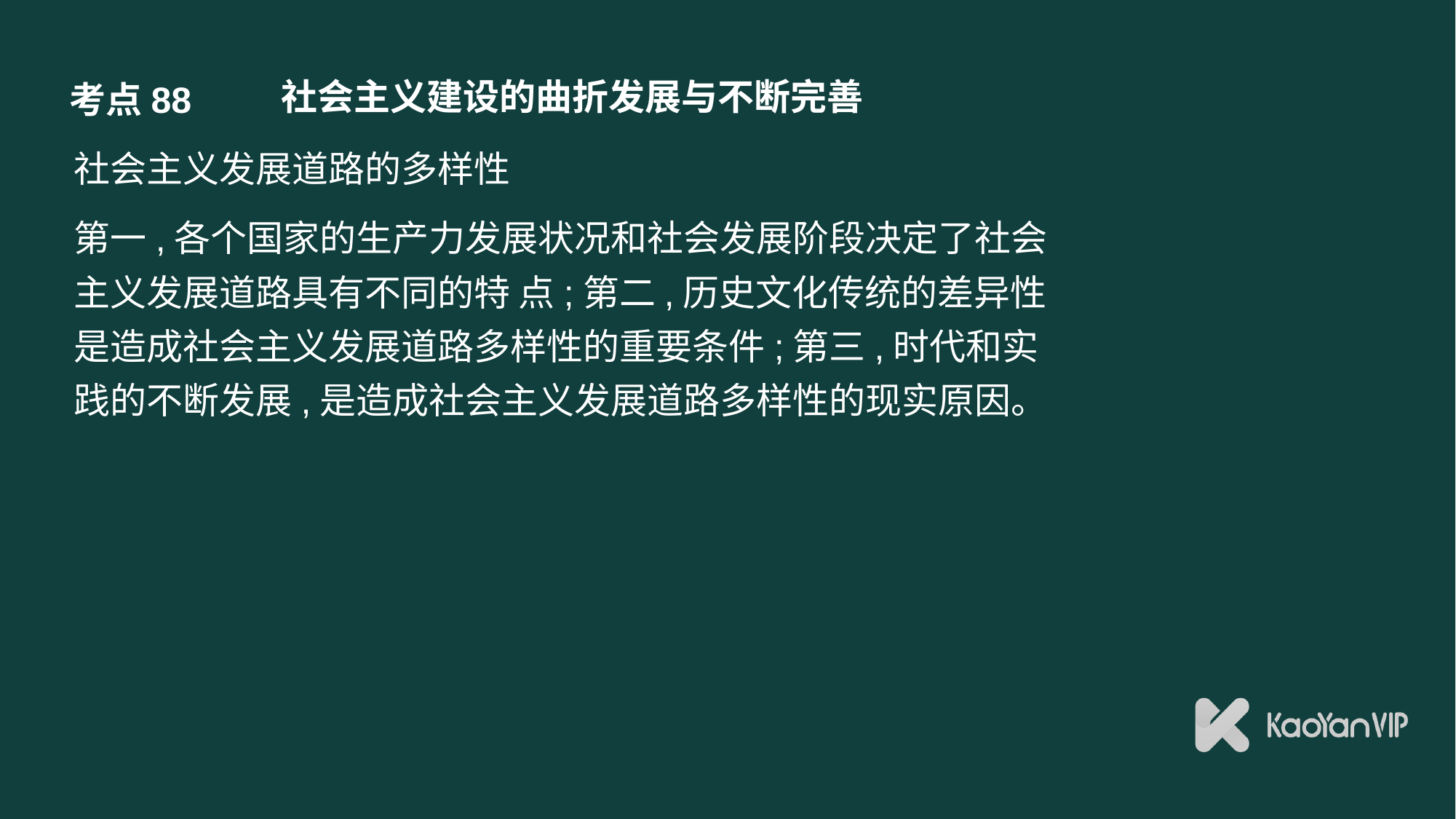

# 社会主义建设的曲折发展与不断完善
考点88
社会主义发展道路的多样性
第一,各个国家的生产力发展状况和社会发展阶段决定了社会主义发展道路具有不同的特 点;第二,历史文化传统的差异性是造成社会主义发展道路多样性的重要条件;第三,时代和实 践的不断发展,是造成社会主义发展道路多样性的现实原因。